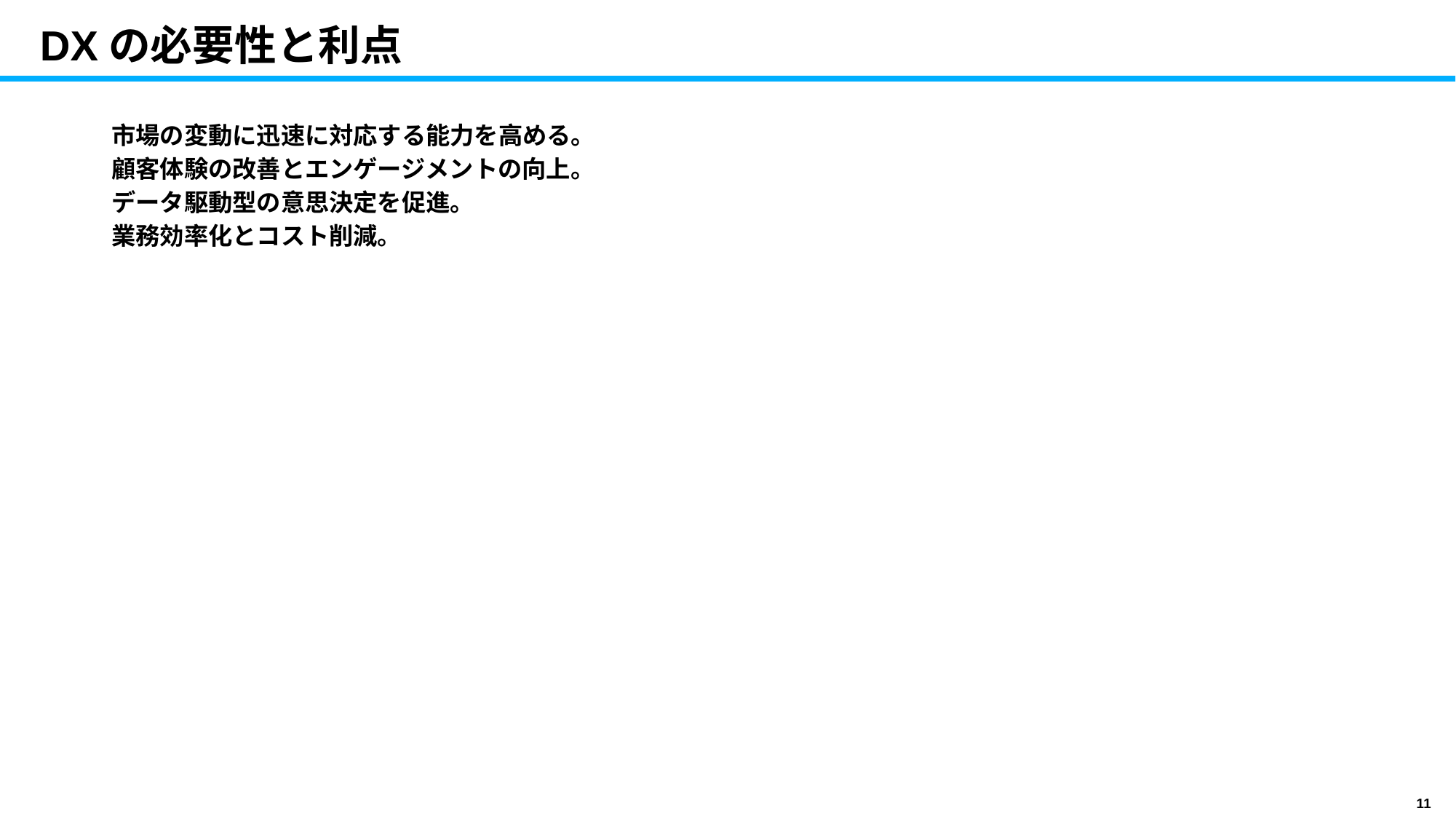

# DXの必要性と利点
市場の変動に迅速に対応する能力を高める。
顧客体験の改善とエンゲージメントの向上。
データ駆動型の意思決定を促進。
業務効率化とコスト削減。

11